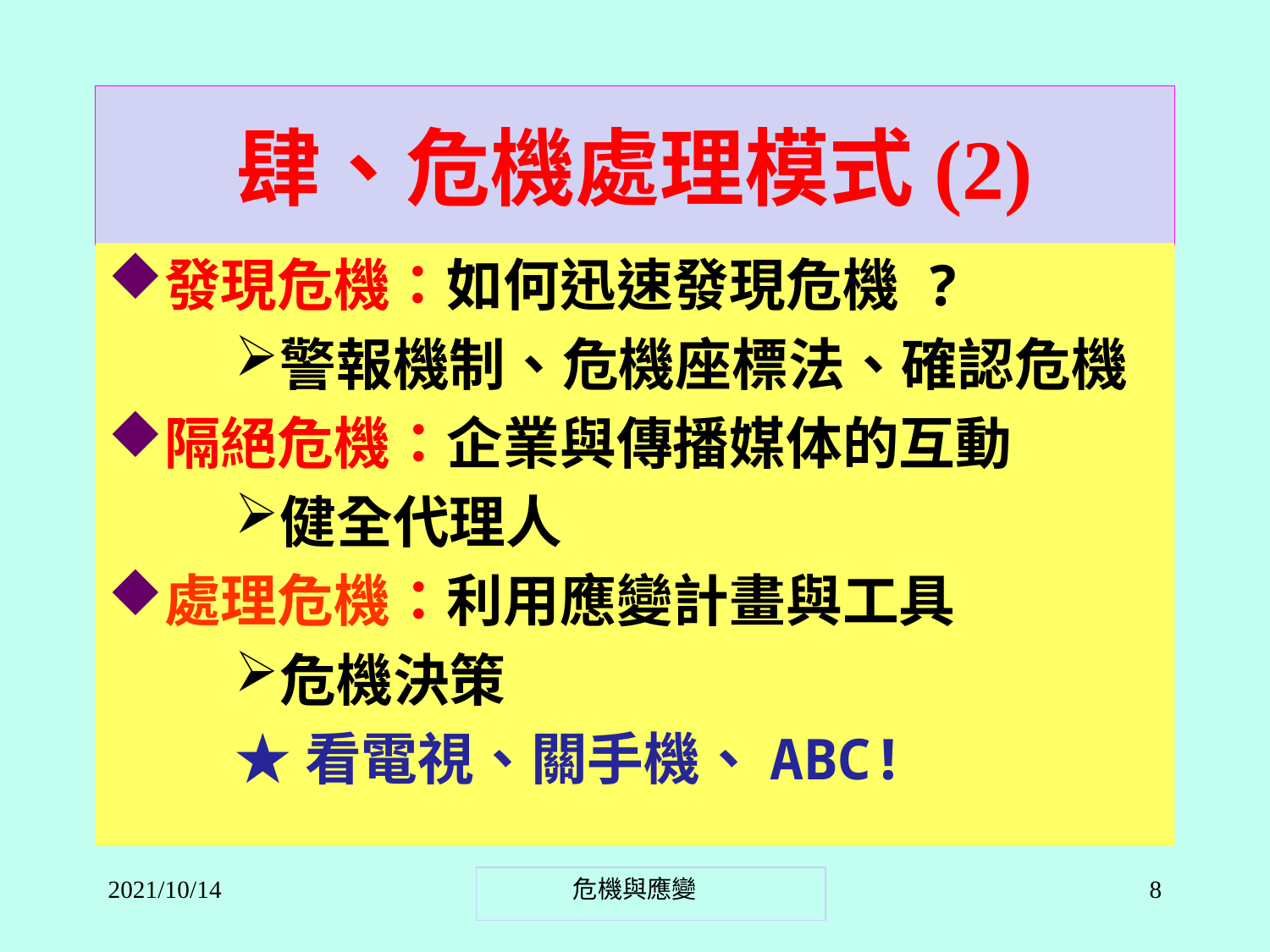

# 肆、危機處理模式(2)
發現危機：如何迅速發現危機 ?
警報機制、危機座標法、確認危機
隔絕危機：企業與傳播媒体的互動
健全代理人
處理危機：利用應變計畫與工具
危機決策
★看電視、關手機、ABC!
2021/10/14
危機與應變
8